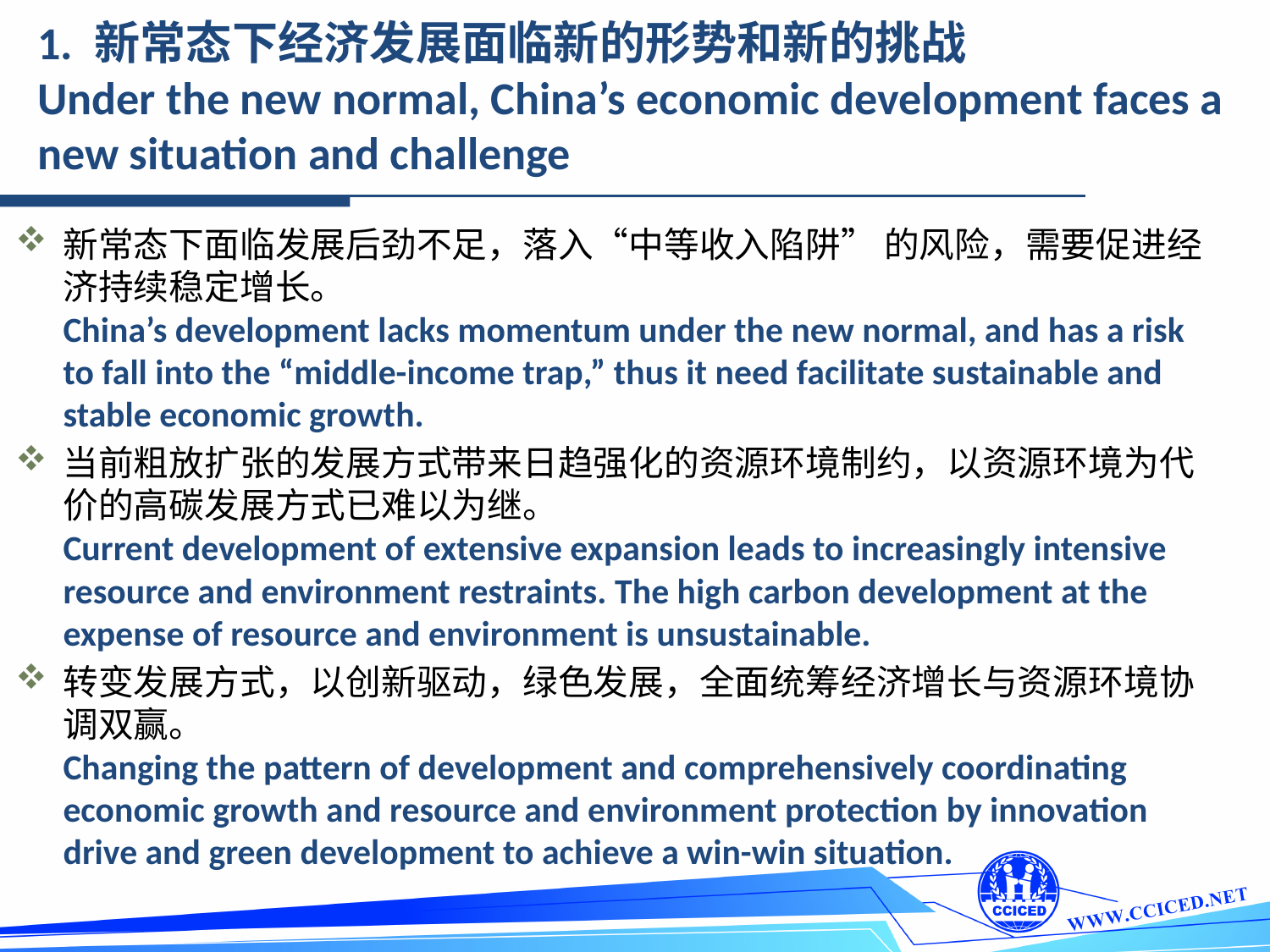

1. 新常态下经济发展面临新的形势和新的挑战
Under the new normal, China’s economic development faces a new situation and challenge
新常态下面临发展后劲不足，落入“中等收入陷阱” 的风险，需要促进经济持续稳定增长。
China’s development lacks momentum under the new normal, and has a risk to fall into the “middle-income trap,” thus it need facilitate sustainable and stable economic growth.
当前粗放扩张的发展方式带来日趋强化的资源环境制约，以资源环境为代价的高碳发展方式已难以为继。
Current development of extensive expansion leads to increasingly intensive resource and environment restraints. The high carbon development at the expense of resource and environment is unsustainable.
转变发展方式，以创新驱动，绿色发展，全面统筹经济增长与资源环境协调双赢。
Changing the pattern of development and comprehensively coordinating economic growth and resource and environment protection by innovation drive and green development to achieve a win-win situation.